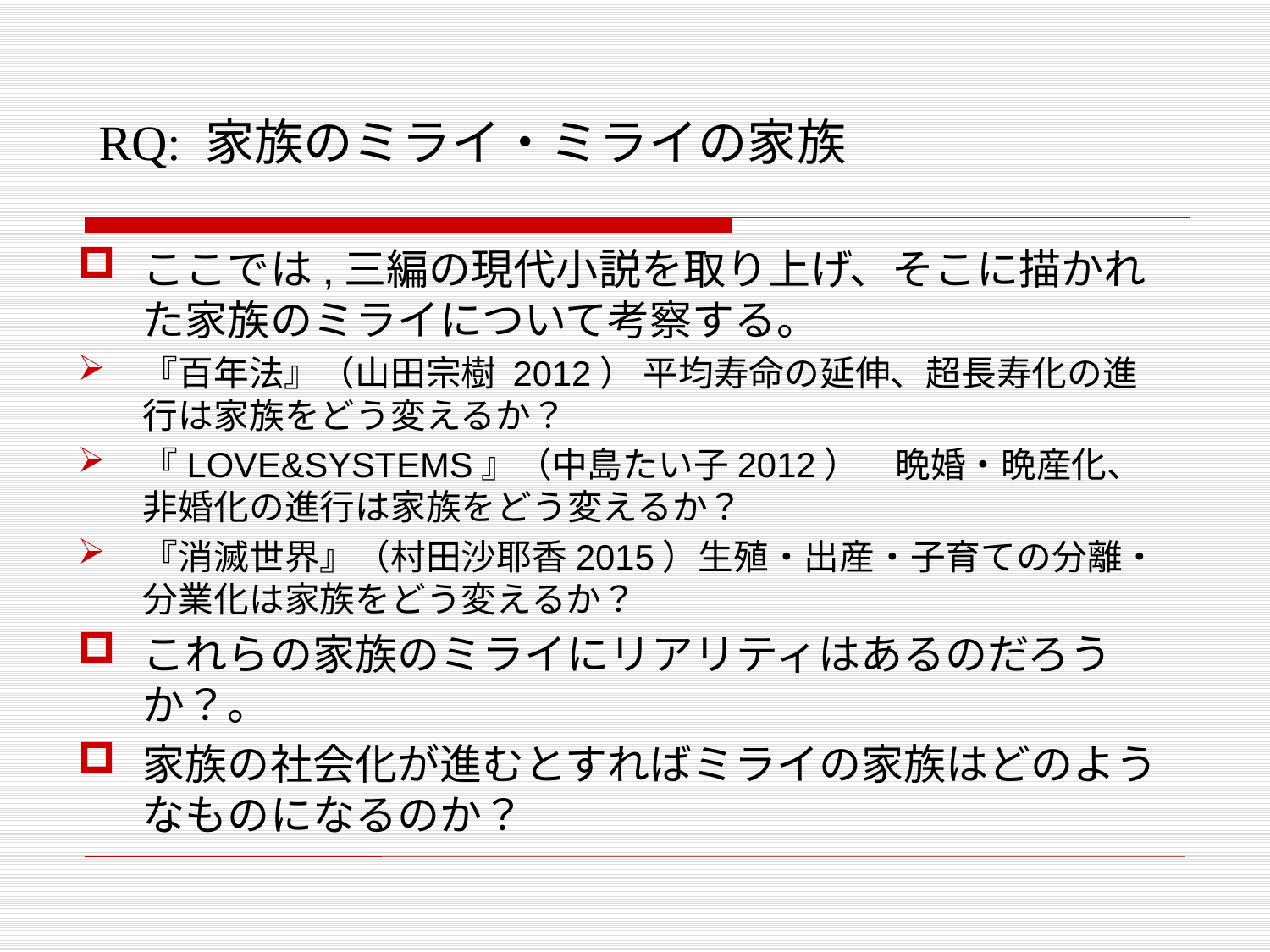

# RQ: 家族のミライ・ミライの家族
ここでは,三編の現代小説を取り上げ、そこに描かれた家族のミライについて考察する。
『百年法』（山田宗樹 2012） 平均寿命の延伸、超長寿化の進行は家族をどう変えるか？
『LOVE&SYSTEMS』（中島たい子2012）　晩婚・晩産化、非婚化の進行は家族をどう変えるか？
『消滅世界』（村田沙耶香2015）生殖・出産・子育ての分離・分業化は家族をどう変えるか？
これらの家族のミライにリアリティはあるのだろうか？。
家族の社会化が進むとすればミライの家族はどのようなものになるのか？